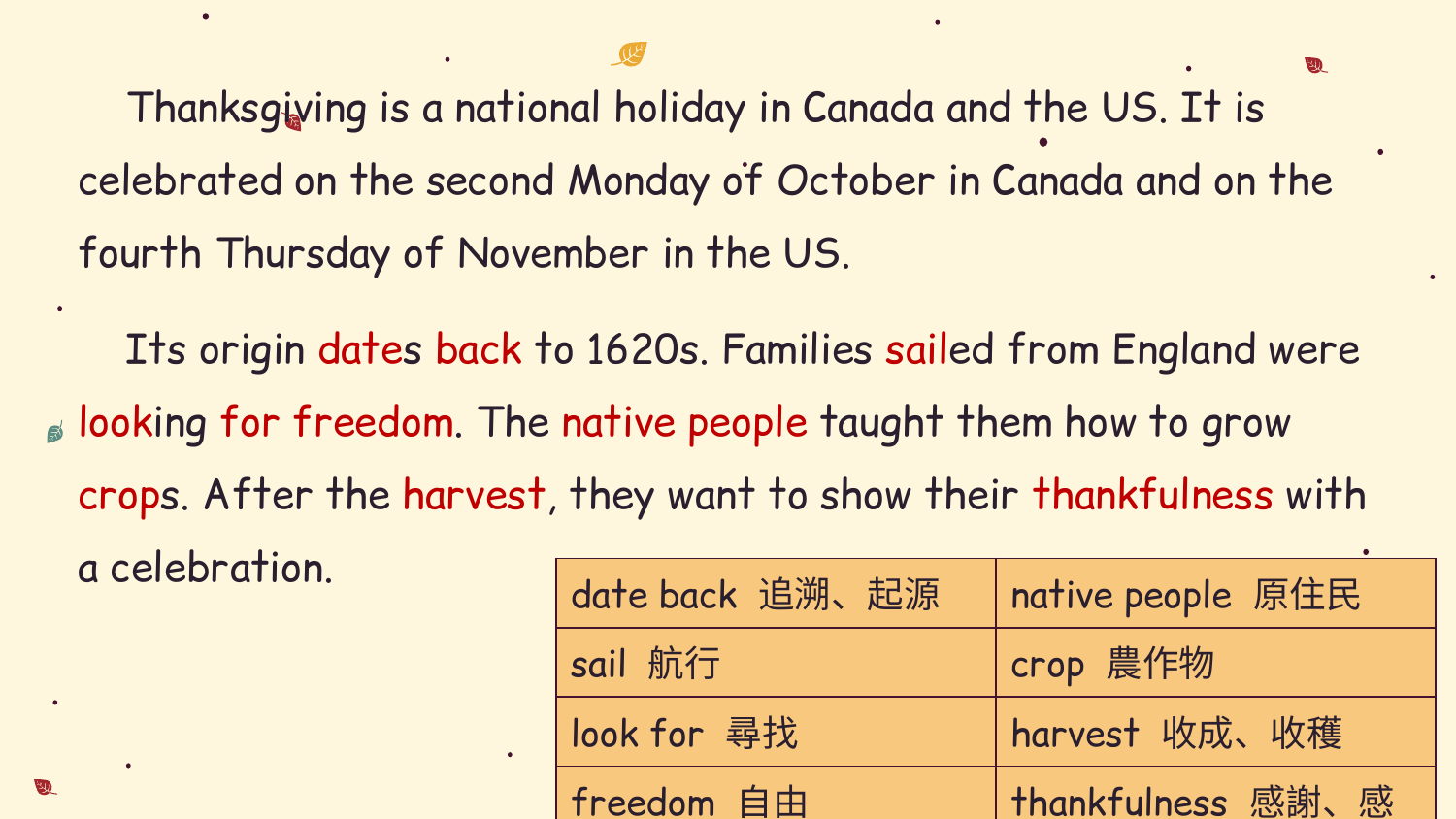

Thanksgiving is a national holiday in Canada and the US. It is celebrated on the second Monday of October in Canada and on the fourth Thursday of November in the US.
    Its origin dates back to 1620s. Families sailed from England were looking for freedom. The native people taught them how to grow crops. After the harvest, they want to show their thankfulness with a celebration.

| date back 追溯、起源 | native people 原住民 |
| --- | --- |
| sail 航行 | crop 農作物 |
| look for 尋找 | harvest 收成、收穫 |
| freedom 自由 | thankfulness 感謝、感激 |